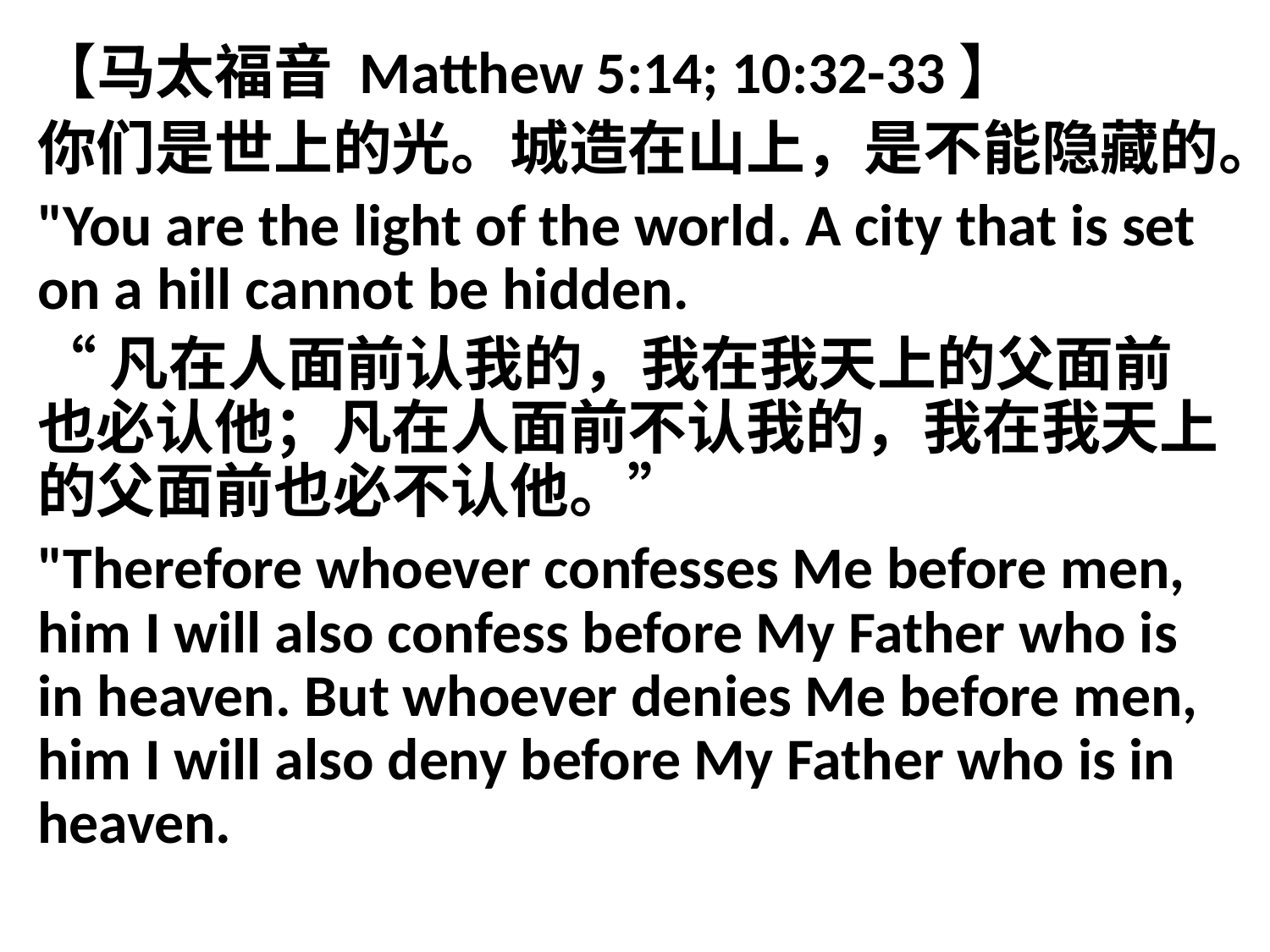

【马太福音 Matthew 5:14; 10:32-33】
你们是世上的光。城造在山上，是不能隐藏的。
"You are the light of the world. A city that is set on a hill cannot be hidden.
“凡在人面前认我的，我在我天上的父面前也必认他；凡在人面前不认我的，我在我天上的父面前也必不认他。”
"Therefore whoever confesses Me before men, him I will also confess before My Father who is in heaven. But whoever denies Me before men, him I will also deny before My Father who is in heaven.